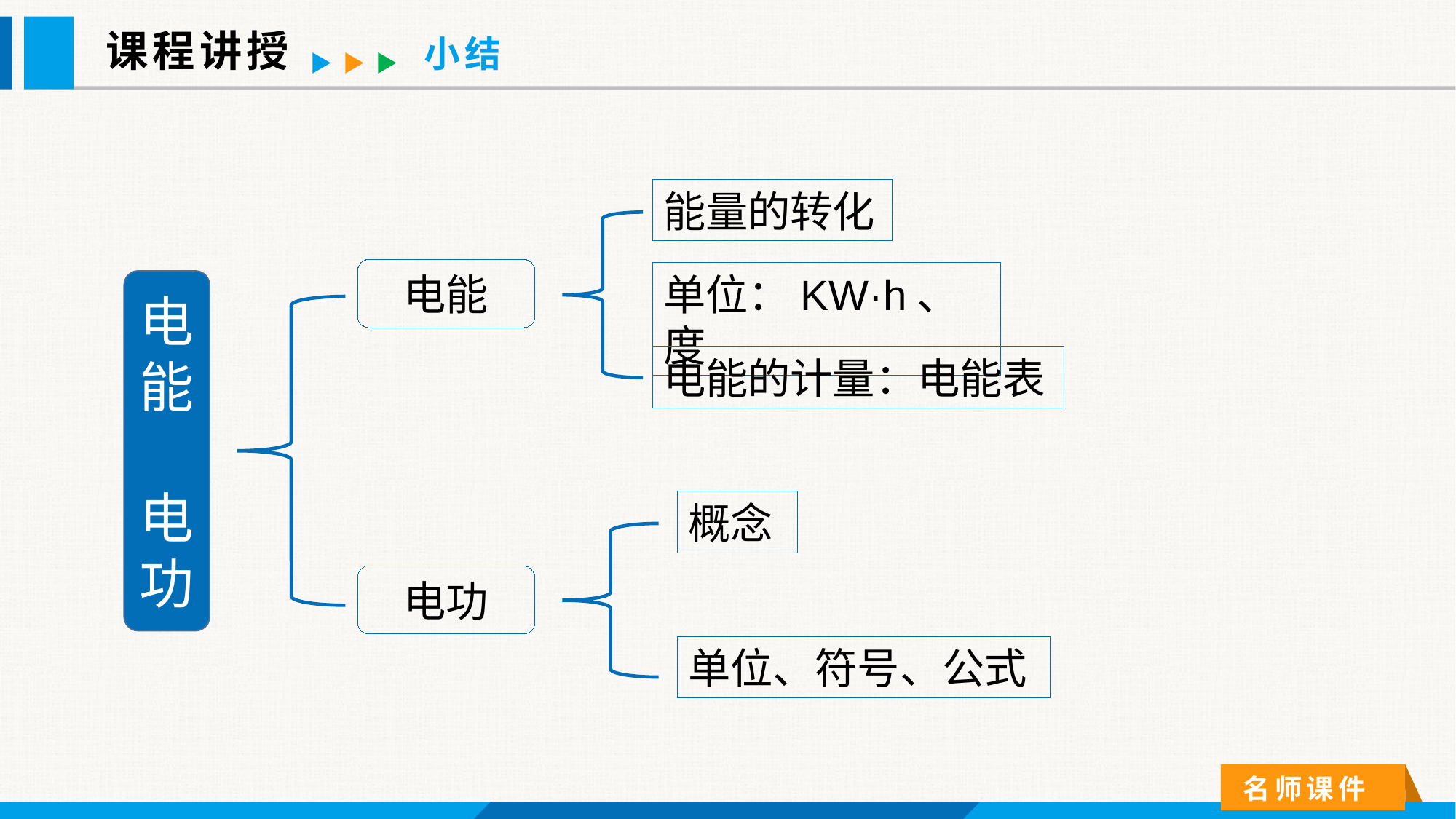

课程讲授
小结

能量的转化

电能
单位：KW·h、度
电能
 电功

电能的计量：电能表
概念

电功
单位、符号、公式